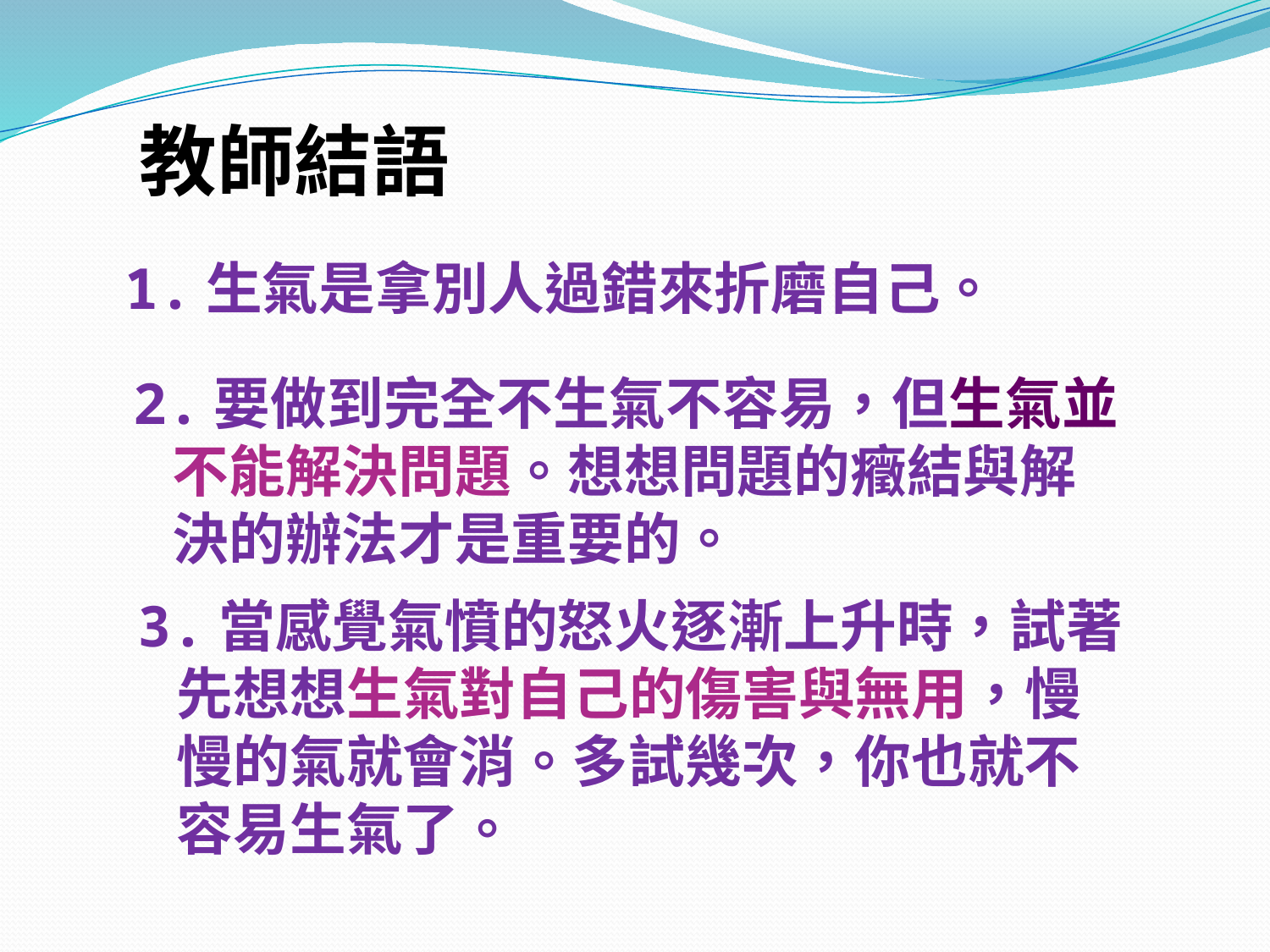

教師結語
1.生氣是拿別人過錯來折磨自己。
2.要做到完全不生氣不容易，但生氣並
  不能解決問題。想想問題的癥結與解
  決的辦法才是重要的。
3.當感覺氣憤的怒火逐漸上升時，試著
  先想想生氣對自己的傷害與無用，慢
  慢的氣就會消。多試幾次，你也就不
  容易生氣了。